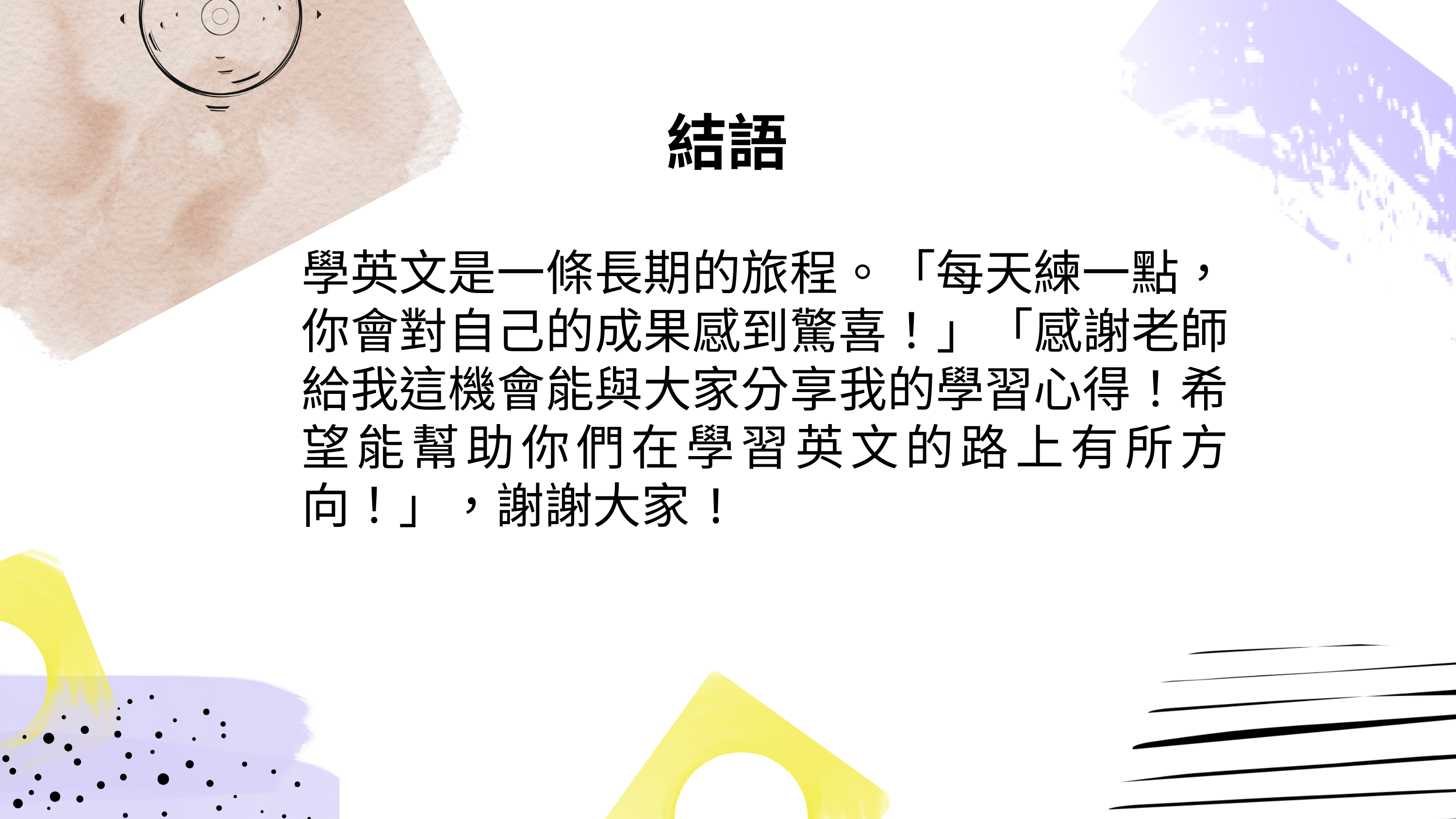

結語
學英文是一條長期的旅程。「每天練一點，你會對自己的成果感到驚喜！」「感謝老師給我這機會能與大家分享我的學習心得！希望能幫助你們在學習英文的路上有所方向！」，謝謝大家!